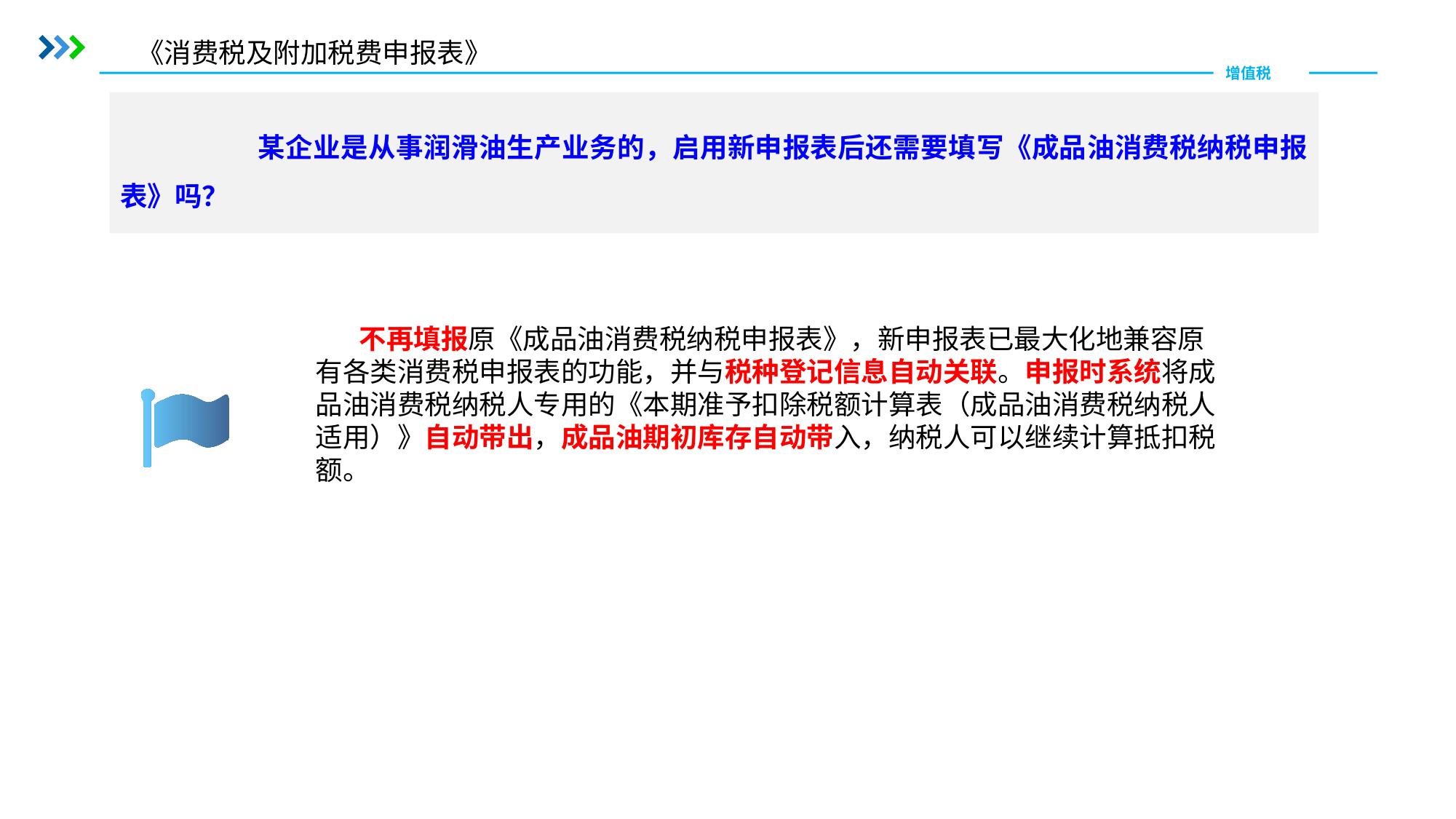

《消费税及附加税费申报表》

增值税

                    某企业是从事润滑油生产业务的，启用新申报表后还需要填写《成品油消费税纳税申报表》吗？
      不再填报原《成品油消费税纳税申报表》，新申报表已最大化地兼容原有各类消费税申报表的功能，并与税种登记信息自动关联。申报时系统将成品油消费税纳税人专用的《本期准予扣除税额计算表（成品油消费税纳税人适用）》自动带出，成品油期初库存自动带入，纳税人可以继续计算抵扣税额。